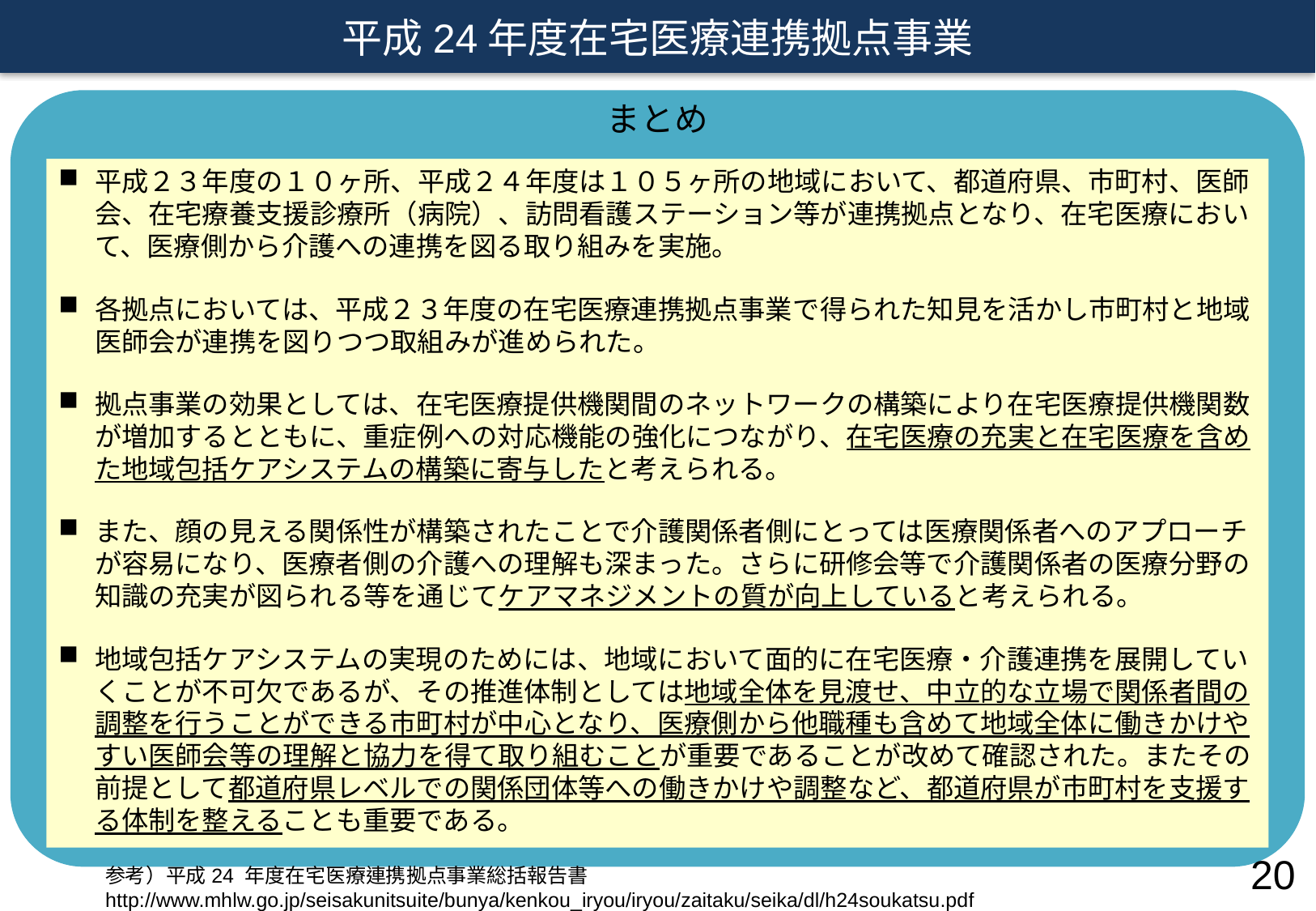

平成24年度在宅医療連携拠点事業

まとめ
平成２３年度の１０ヶ所、平成２４年度は１０５ヶ所の地域において、都道府県、市町村、医師会、在宅療養支援診療所（病院）、訪問看護ステーション等が連携拠点となり、在宅医療において、医療側から介護への連携を図る取り組みを実施。
各拠点においては、平成２３年度の在宅医療連携拠点事業で得られた知見を活かし市町村と地域医師会が連携を図りつつ取組みが進められた。
拠点事業の効果としては、在宅医療提供機関間のネットワークの構築により在宅医療提供機関数が増加するとともに、重症例への対応機能の強化につながり、在宅医療の充実と在宅医療を含めた地域包括ケアシステムの構築に寄与したと考えられる。
また、顔の見える関係性が構築されたことで介護関係者側にとっては医療関係者へのアプローチが容易になり、医療者側の介護への理解も深まった。さらに研修会等で介護関係者の医療分野の知識の充実が図られる等を通じてケアマネジメントの質が向上していると考えられる。
地域包括ケアシステムの実現のためには、地域において面的に在宅医療・介護連携を展開していくことが不可欠であるが、その推進体制としては地域全体を見渡せ、中立的な立場で関係者間の調整を行うことができる市町村が中心となり、医療側から他職種も含めて地域全体に働きかけやすい医師会等の理解と協力を得て取り組むことが重要であることが改めて確認された。またその前提として都道府県レベルでの関係団体等への働きかけや調整など、都道府県が市町村を支援する体制を整えることも重要である。
20
参考）平成24 年度在宅医療連携拠点事業総括報告書　http://www.mhlw.go.jp/seisakunitsuite/bunya/kenkou_iryou/iryou/zaitaku/seika/dl/h24soukatsu.pdf